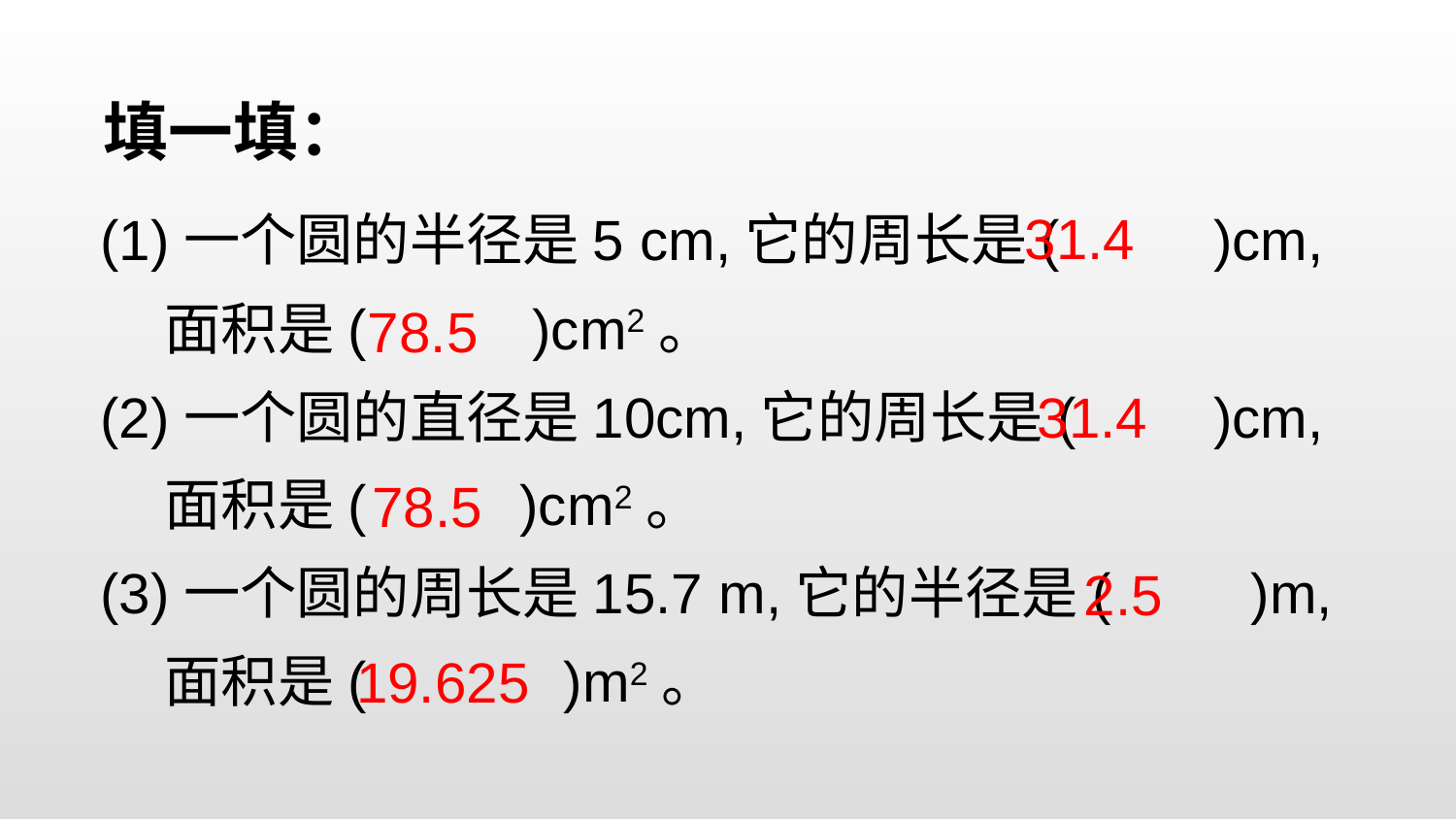

填一填：
(1)一个圆的半径是5 cm,它的周长是(　　 )cm,
    面积是(　　  )cm2。
(2)一个圆的直径是10cm,它的周长是( 　   )cm,
    面积是(  　   )cm2。
(3)一个圆的周长是15.7 m,它的半径是(　　)m,
    面积是(  　  　)m2。
31.4
78.5
31.4
78.5
2.5
19.625